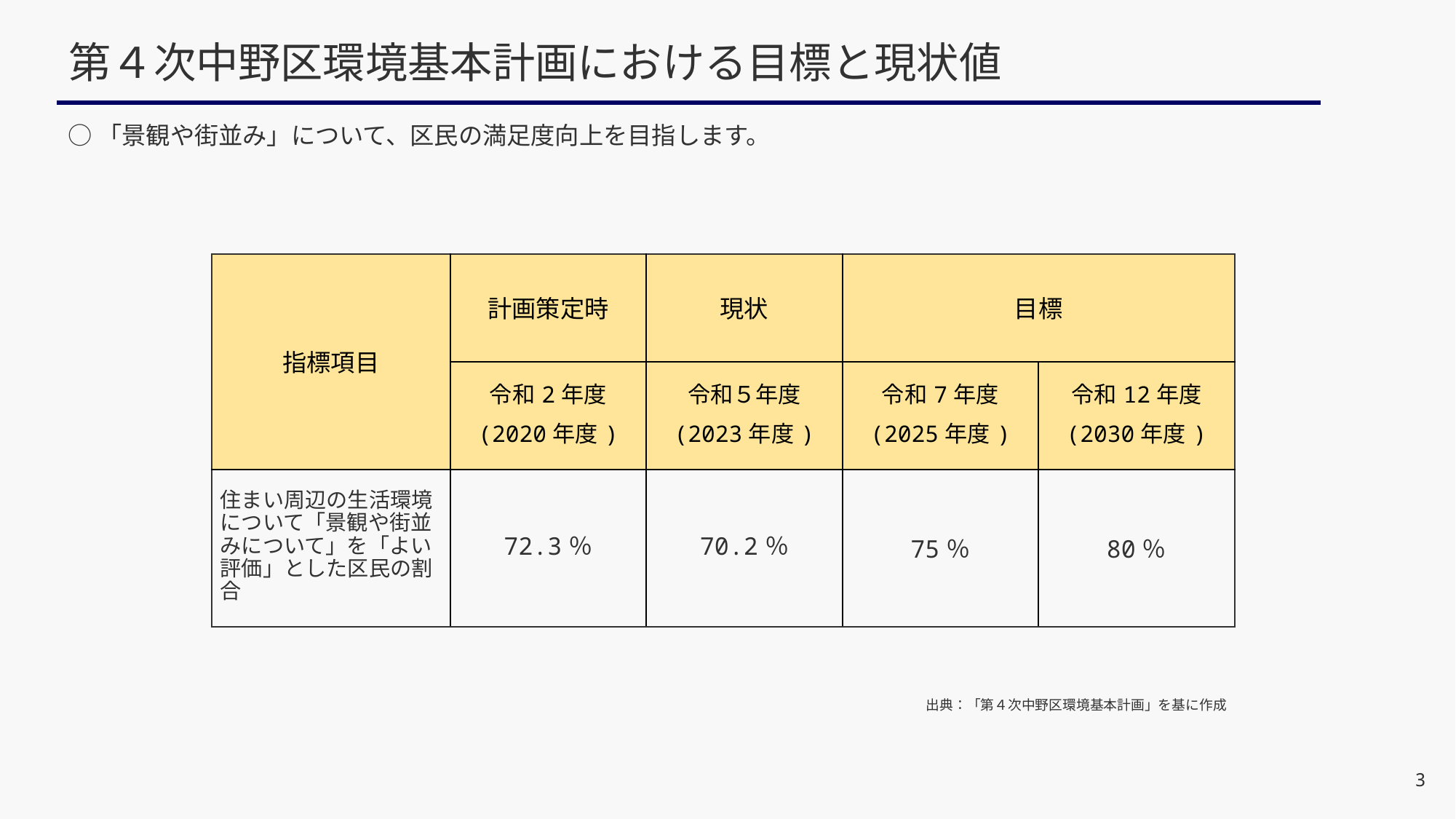

# 第４次中野区環境基本計画における目標と現状値
○「景観や街並み」について、区民の満足度向上を目指します。
| 指標項目 | 計画策定時 | 現状 | 目標 |  |
| --- | --- | --- | --- | --- |
|  | 令和2年度 (2020年度) | 令和５年度 (2023年度) | 令和7年度 (2025年度) | 令和12年度 (2030年度) |
| 住まい周辺の生活環境について「景観や街並みについて」を「よい評価」とした区民の割合 | 72.3％ | 70.2％ | 75％ | 80％ |
出典：「第４次中野区環境基本計画」を基に作成
3